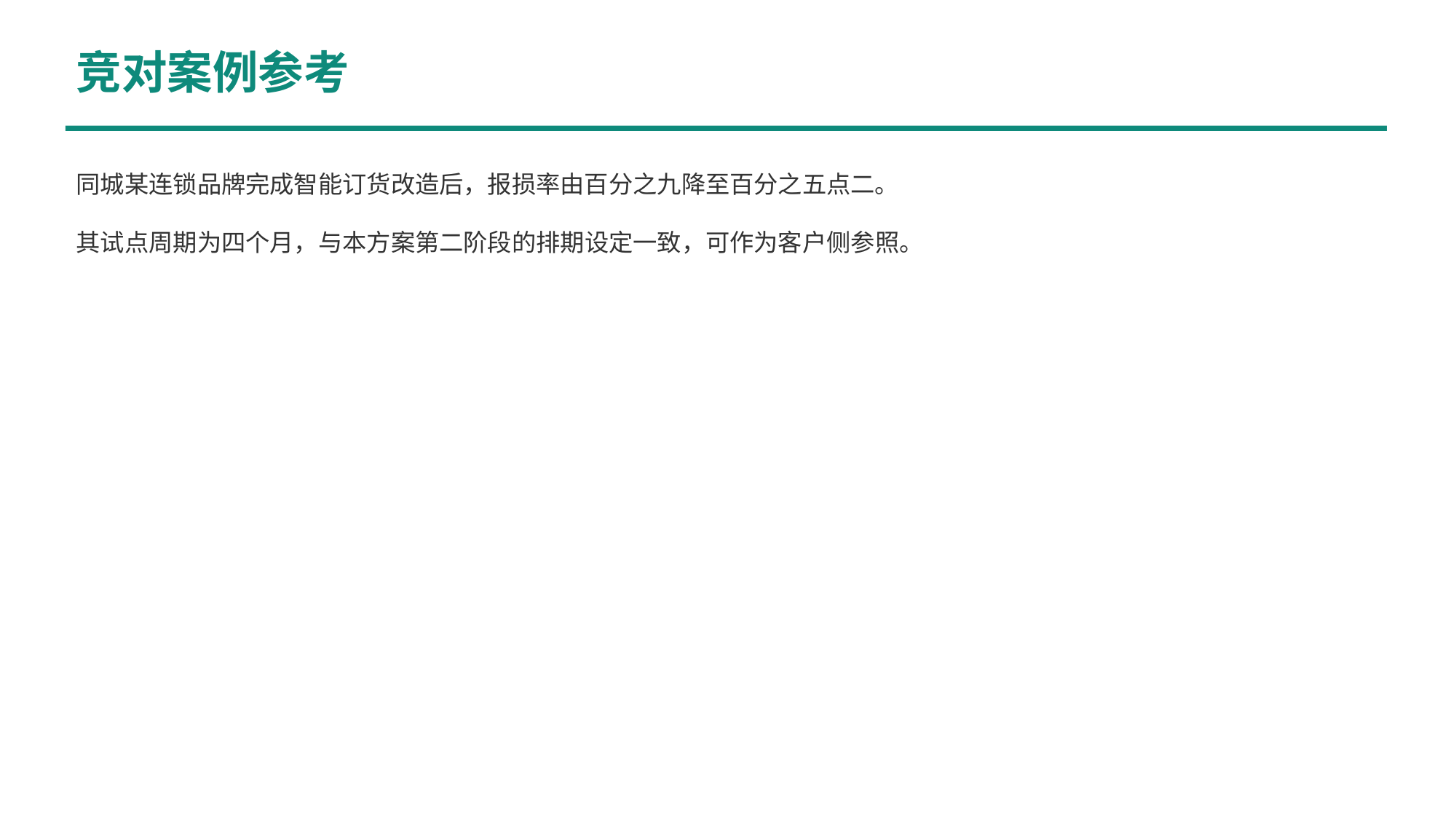

竞对案例参考

同城某连锁品牌完成智能订货改造后，报损率由百分之九降至百分之五点二。

其试点周期为四个月，与本方案第二阶段的排期设定一致，可作为客户侧参照。